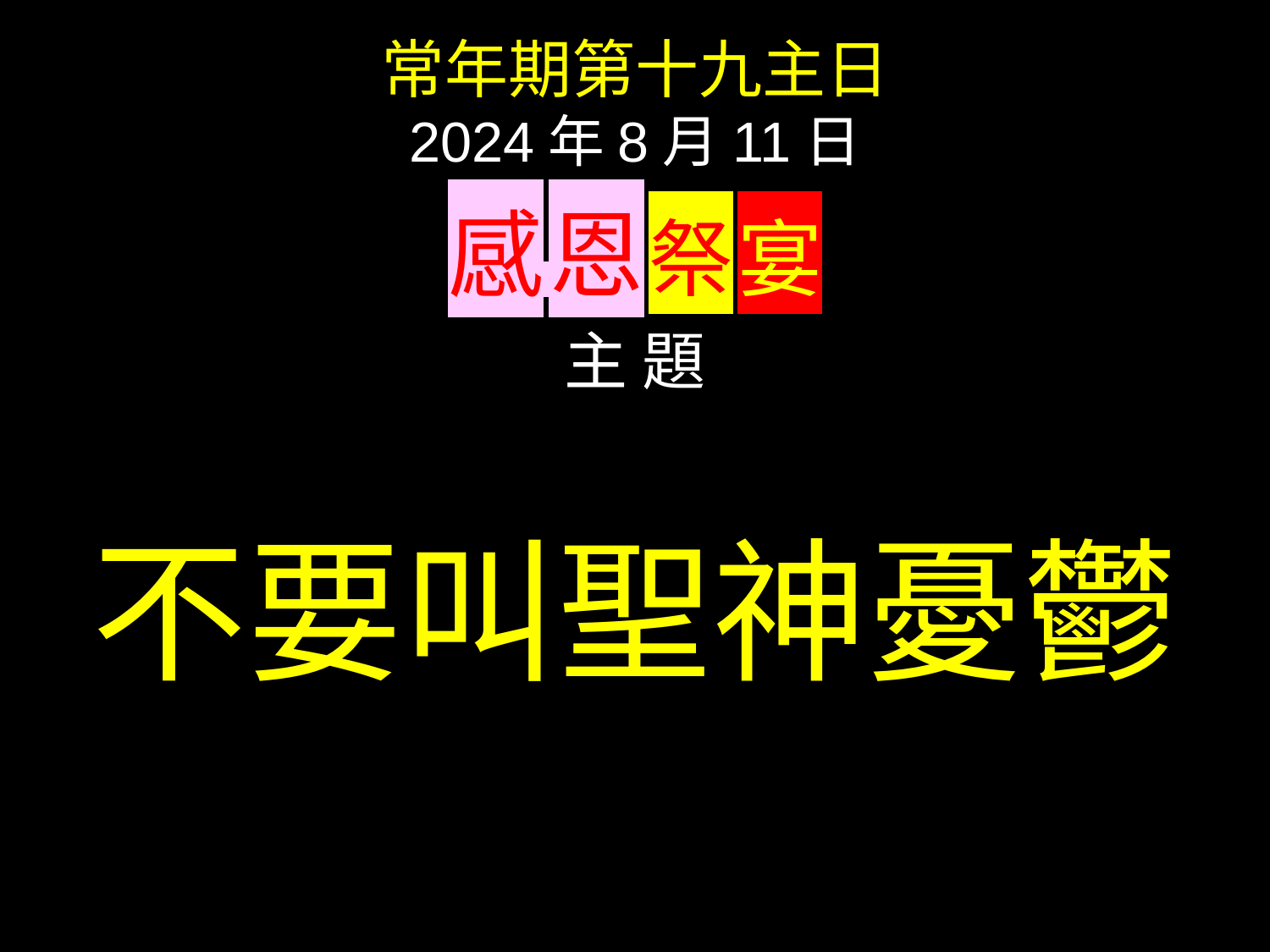

常年期第十九主日
2024年8月11日
感 恩 祭 宴

主 題

不要叫聖神憂鬱